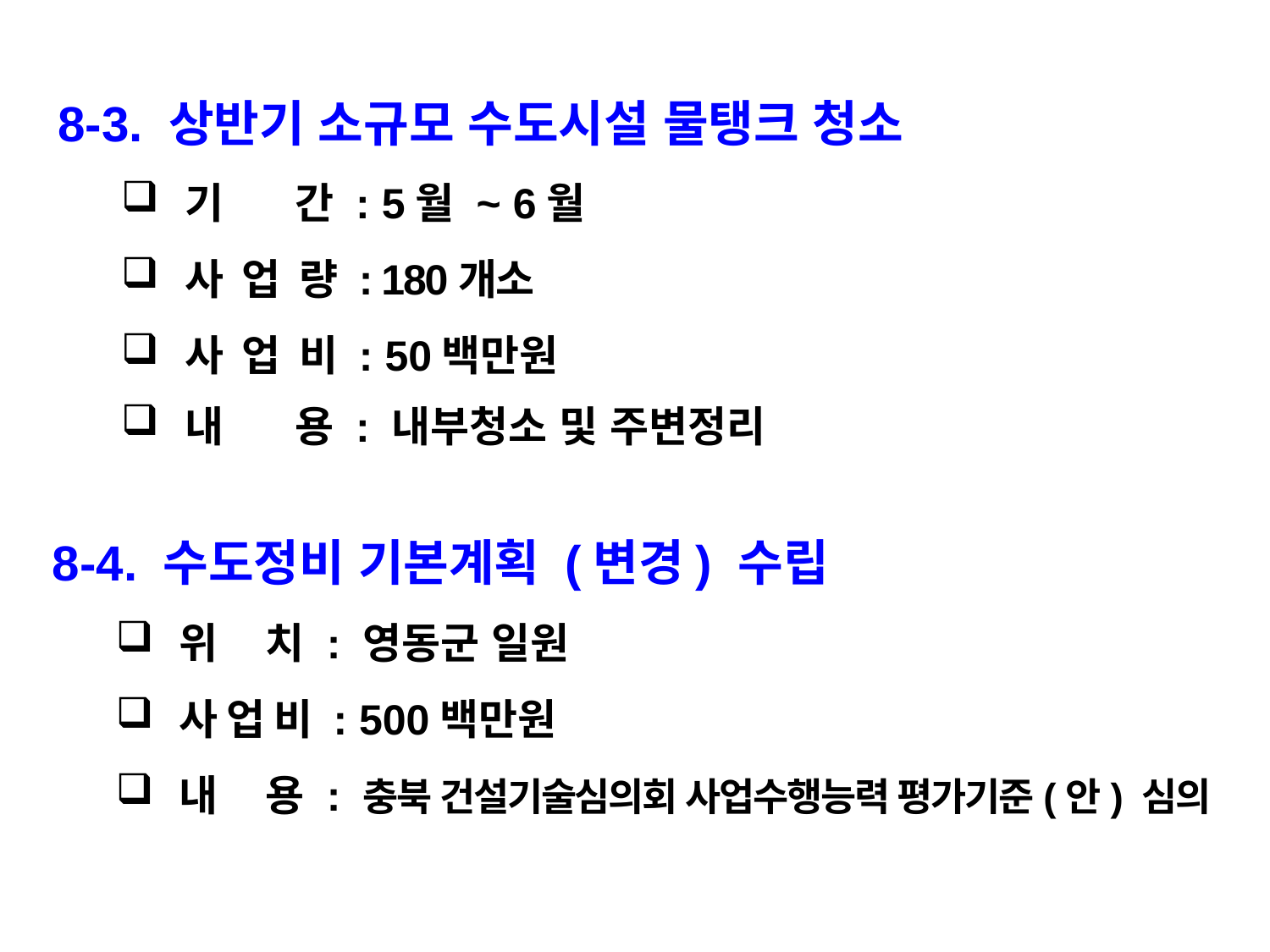

8-3. 상반기 소규모 수도시설 물탱크 청소
기      간 : 5월 ~ 6월
사  업  량 : 180개소
사  업  비 : 50백만원
내      용 : 내부청소 및 주변정리

8-4. 수도정비 기본계획 (변경) 수립
위    치 : 영동군 일원
사 업 비 : 500백만원
내    용 : 충북 건설기술심의회 사업수행능력 평가기준(안) 심의